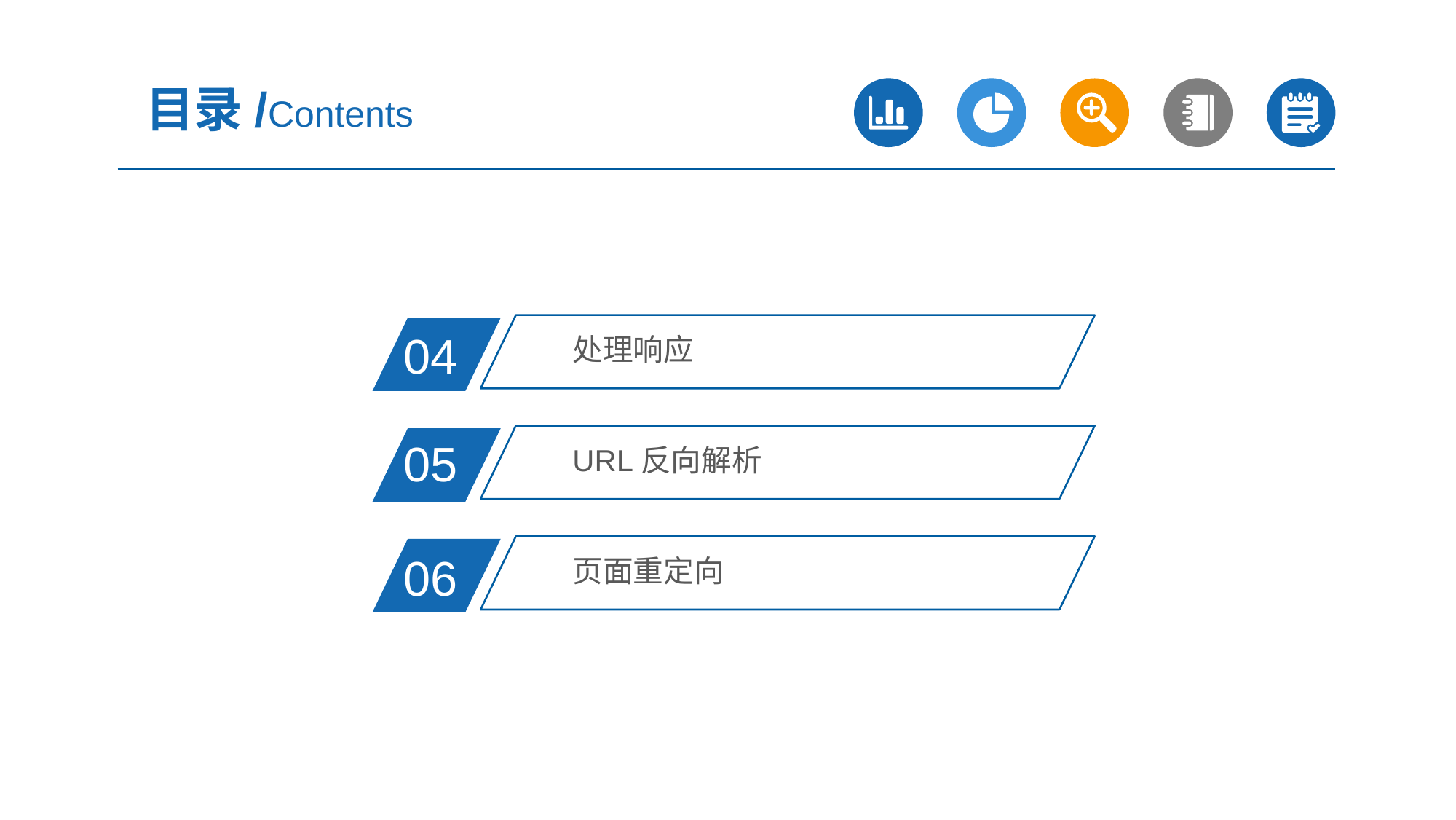

目录/Contents

处理响应

04

URL反向解析
05

页面重定向

06